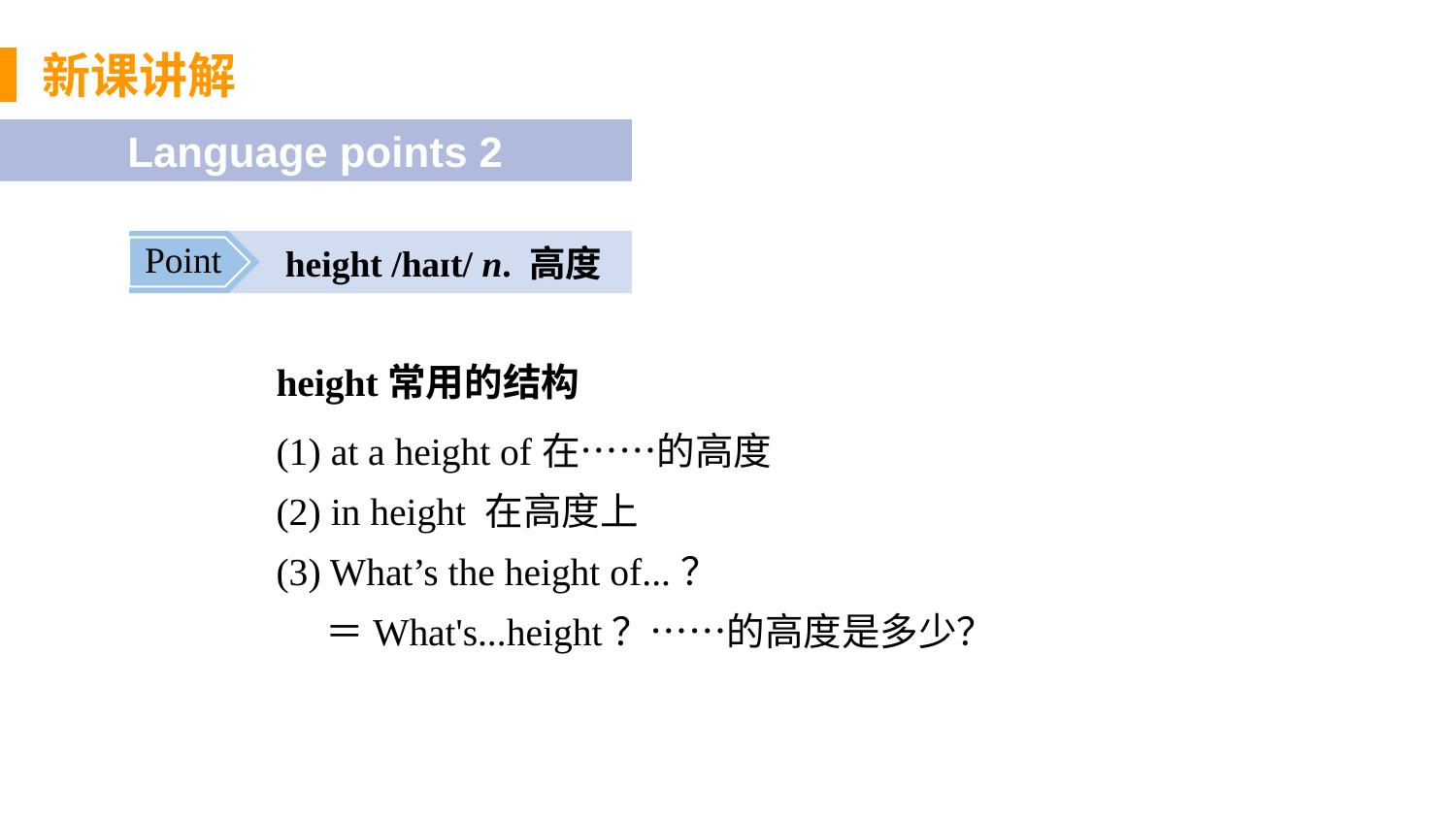

新课讲解

Language points 2

     height /haɪt/ n. 高度

Point

  height常用的结构
  (1) at a height of在……的高度
  (2) in height 在高度上
  (3) What’s the height of...？
       ＝What's...height？……的高度是多少？